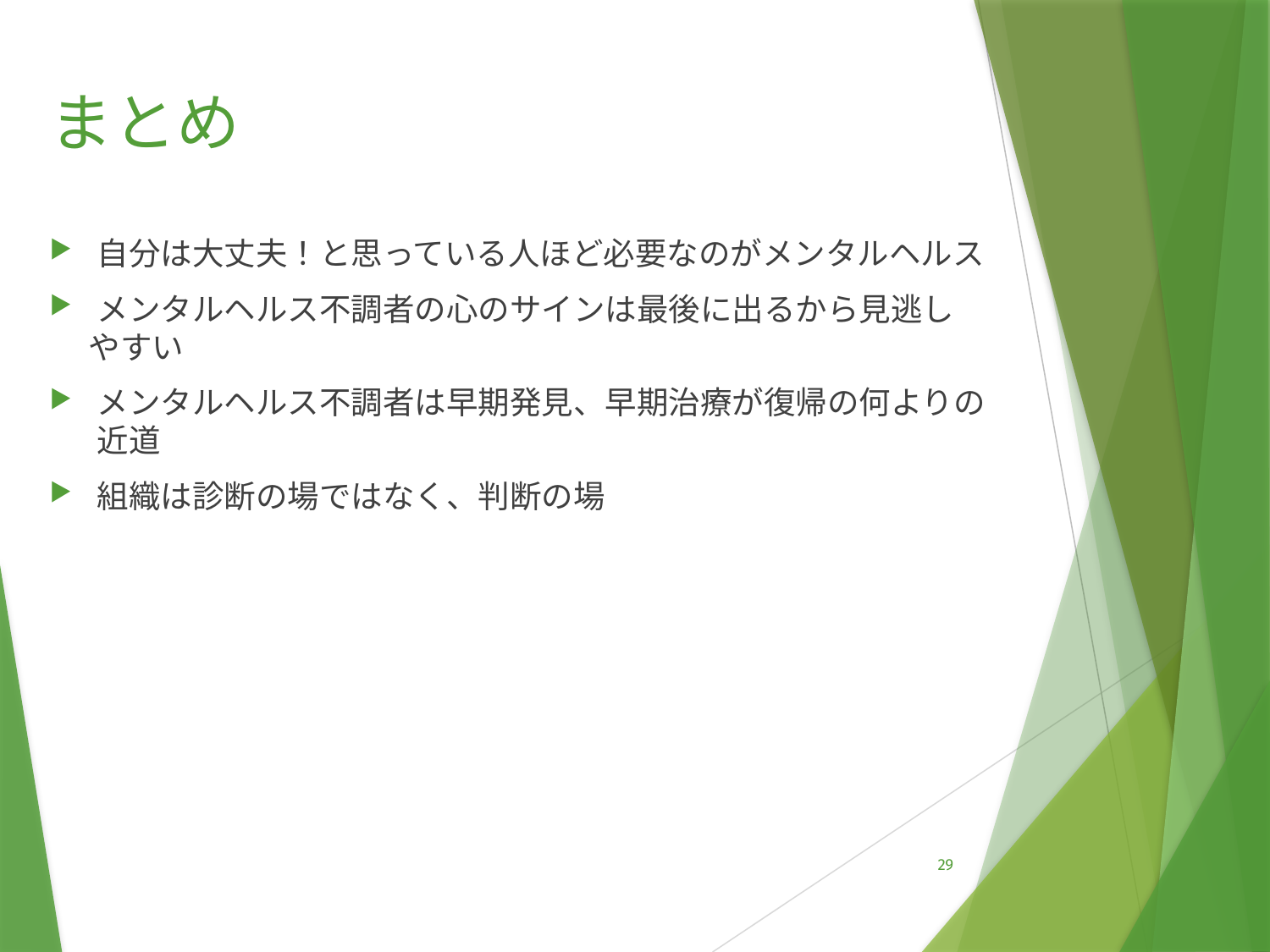

# まとめ
自分は大丈夫！と思っている人ほど必要なのがメンタルヘルス
メンタルヘルス不調者の心のサインは最後に出るから見逃し
　 やすい
メンタルヘルス不調者は早期発見、早期治療が復帰の何よりの近道
組織は診断の場ではなく、判断の場

29